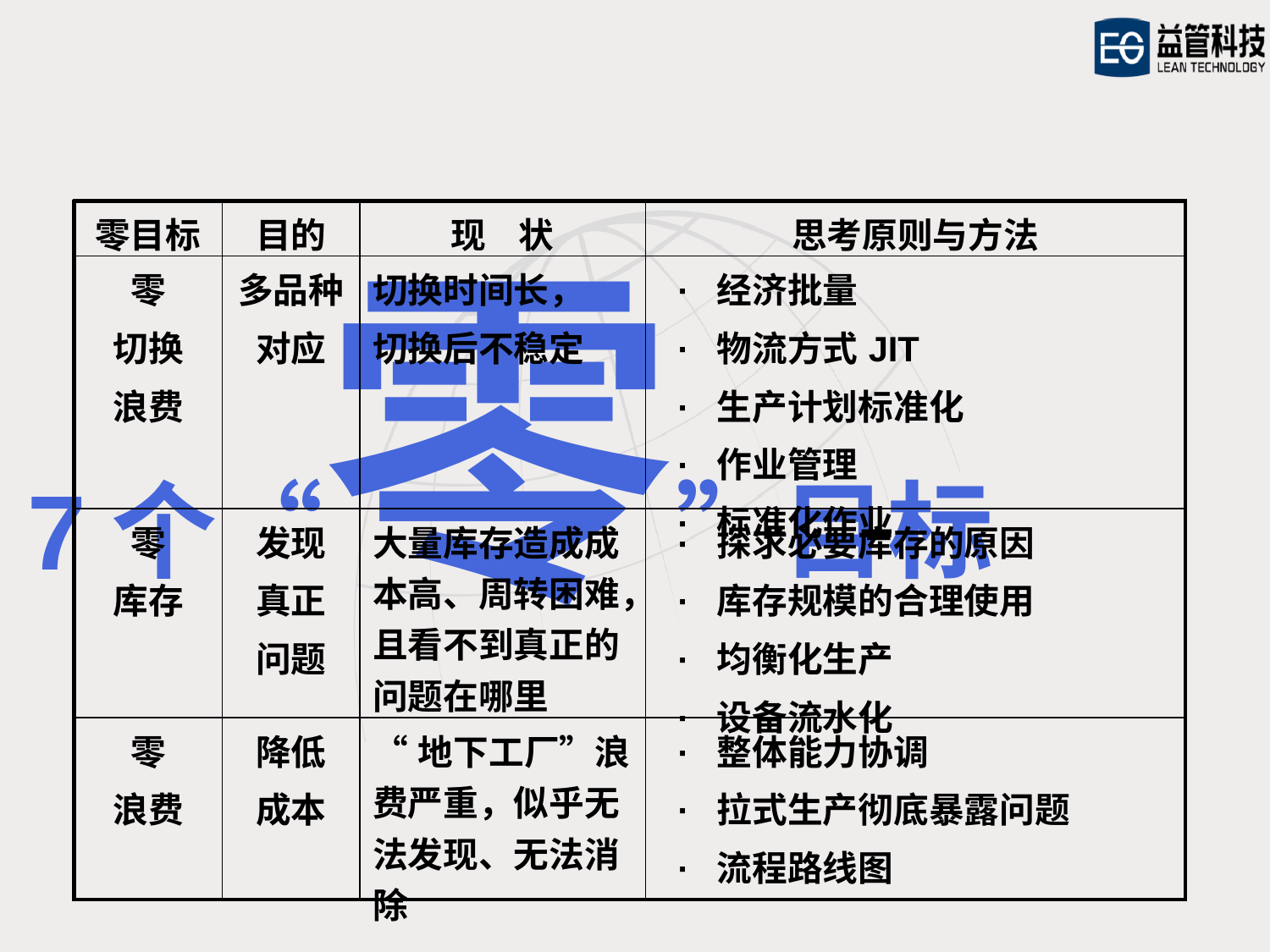

| 零目标 | 目的 | 现 状 | 思考原则与方法 |
| --- | --- | --- | --- |
| 零 切换 浪费 | 多品种 对应 | 切换时间长， 切换后不稳定 | · 经济批量 · 物流方式JIT · 生产计划标准化 · 作业管理 · 标准化作业 |
| 零 库存 | 发现 真正 问题 | 大量库存造成成本高、周转困难，且看不到真正的问题在哪里 | · 探求必要库存的原因 · 库存规模的合理使用 · 均衡化生产 · 设备流水化 |
| 零 浪费 | 降低 成本 | “地下工厂”浪费严重，似乎无法发现、无法消除 | · 整体能力协调 · 拉式生产彻底暴露问题 · 流程路线图 |
7个“零”目标